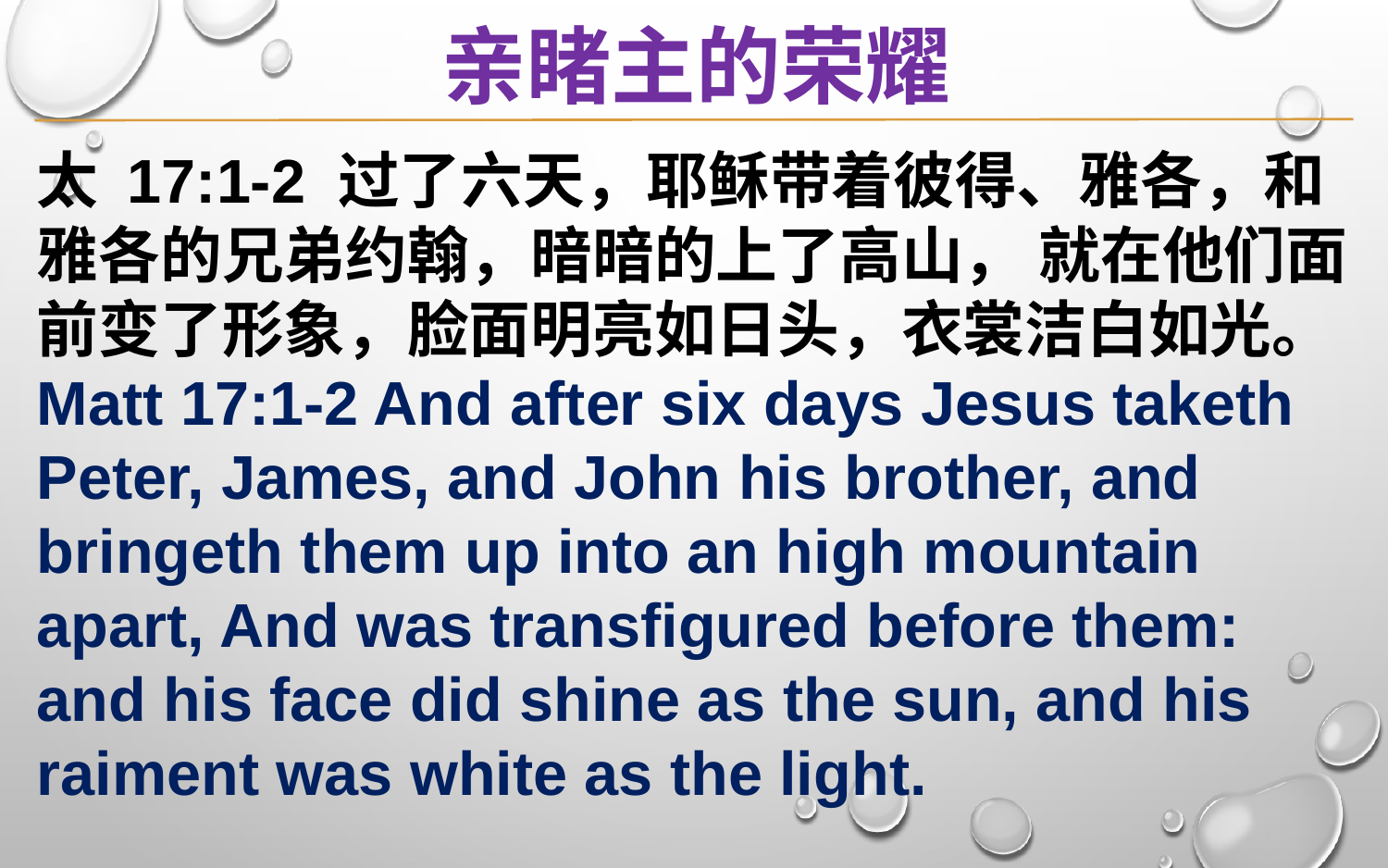

亲睹主的荣耀
太 17:1-2 过了六天，耶稣带着彼得、雅各，和雅各的兄弟约翰，暗暗的上了高山， 就在他们面前变了形象，脸面明亮如日头，衣裳洁白如光。
Matt 17:1-2 And after six days Jesus taketh Peter, James, and John his brother, and bringeth them up into an high mountain apart, And was transfigured before them: and his face did shine as the sun, and his raiment was white as the light.